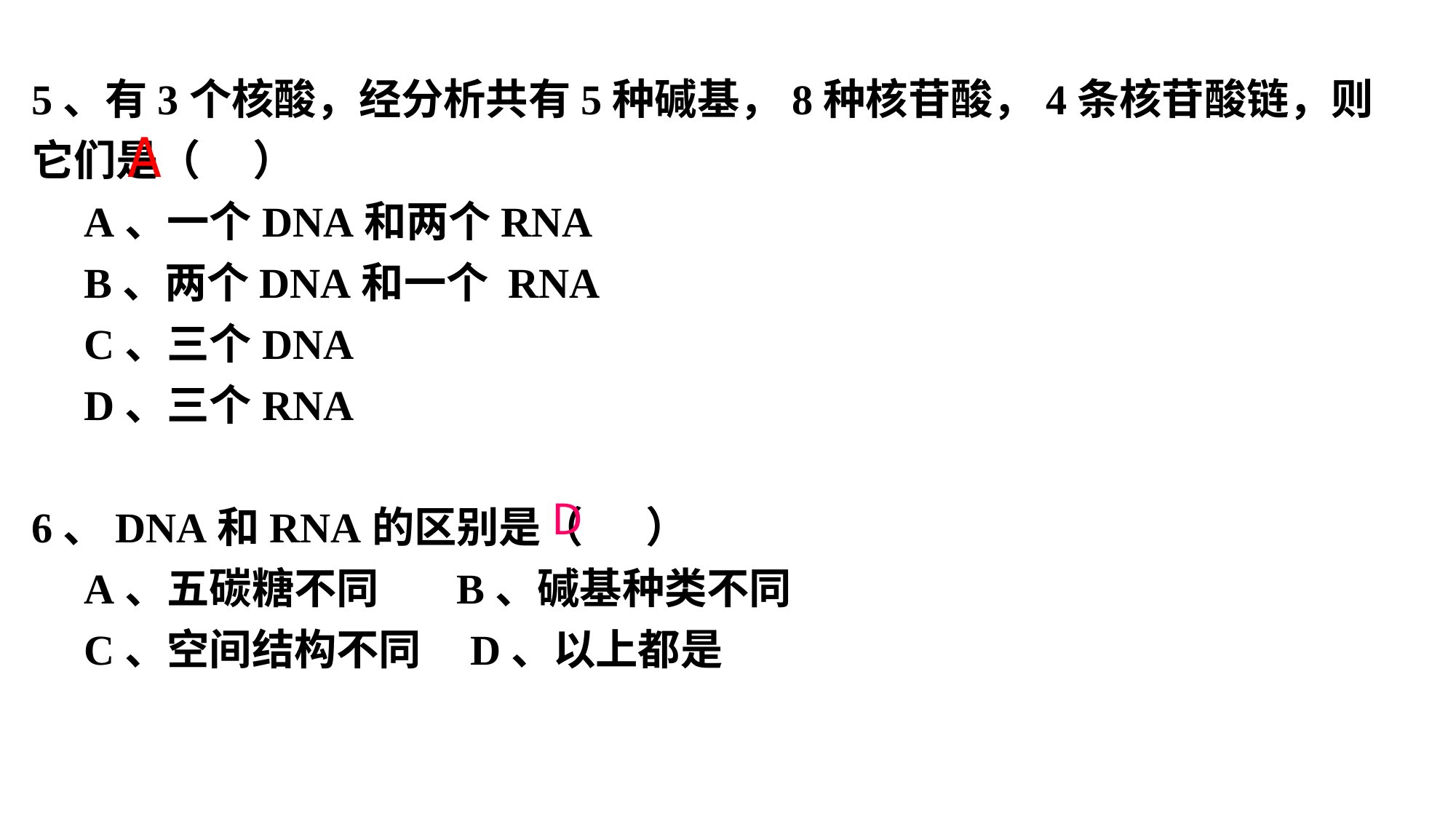

5、有3个核酸，经分析共有5种碱基，8种核苷酸，4条核苷酸链，则它们是（ 　）
　A、一个DNA和两个RNA
　B、两个DNA和一个 RNA
　C、三个DNA
　D、三个RNA

6、DNA和RNA的区别是（  　）
　A、五碳糖不同       B、碱基种类不同
　C、空间结构不同    D、以上都是
A
D